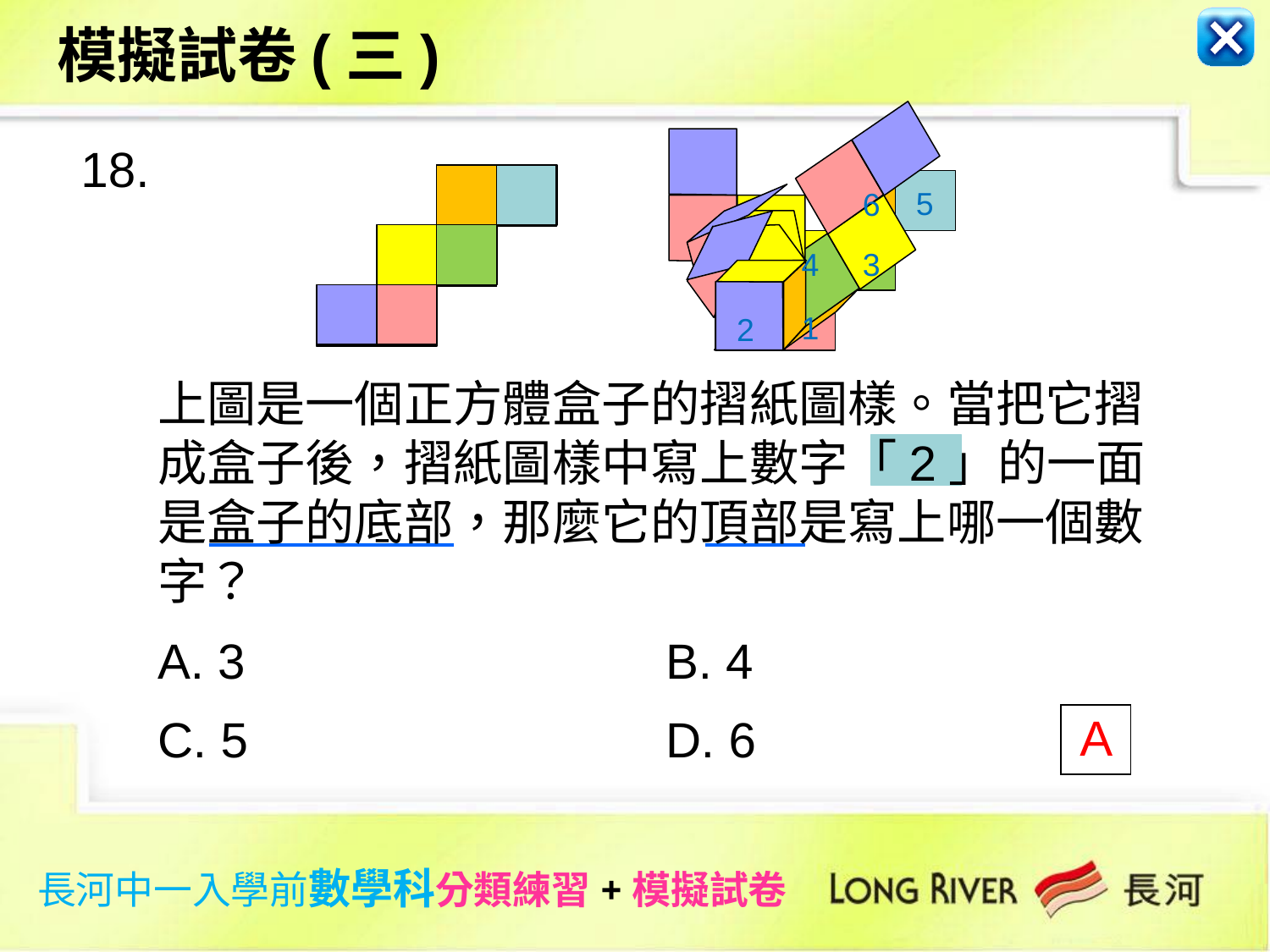

模擬試卷(三)

18.

1
2
4
3
6
5

5
6

4
3

1
2
上圖是一個正方體盒子的摺紙圖樣。當把它摺成盒子後，摺紙圖樣中寫上數字「2」的一面是盒子的底部，那麼它的頂部是寫上哪一個數字？
A. 3		B. 4
C. 5		D. 6

 A